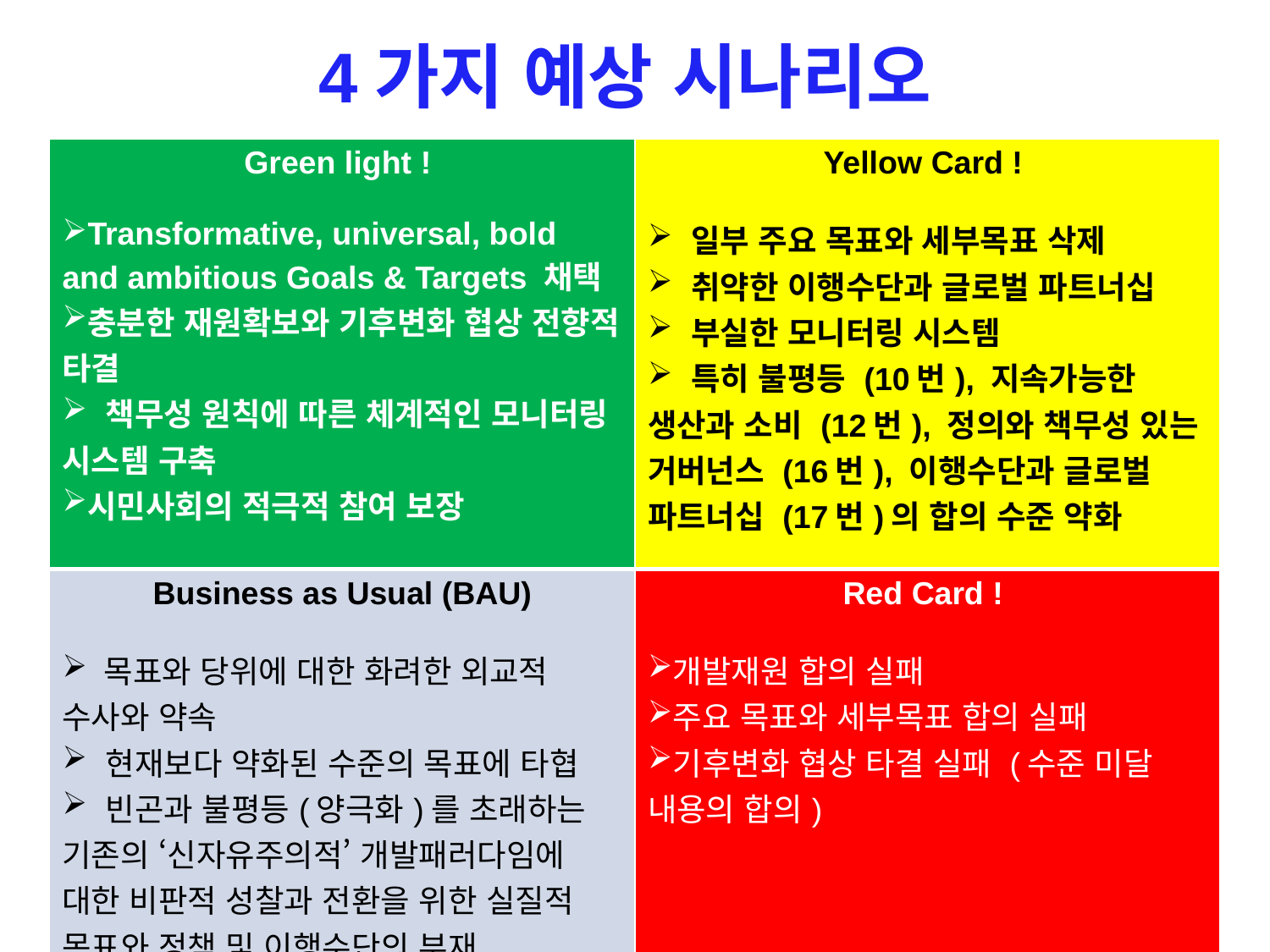

# 4가지 예상 시나리오
| Green light ! Transformative, universal, bold and ambitious Goals & Targets 채택 충분한 재원확보와 기후변화 협상 전향적 타결 책무성 원칙에 따른 체계적인 모니터링 시스템 구축 시민사회의 적극적 참여 보장 | Yellow Card ! 일부 주요 목표와 세부목표 삭제 취약한 이행수단과 글로벌 파트너십 부실한 모니터링 시스템 특히 불평등 (10번), 지속가능한 생산과 소비 (12번), 정의와 책무성 있는 거버넌스 (16번), 이행수단과 글로벌 파트너십 (17번)의 합의 수준 약화 |
| --- | --- |
| Business as Usual (BAU) 목표와 당위에 대한 화려한 외교적 수사와 약속 현재보다 약화된 수준의 목표에 타협 빈곤과 불평등(양극화)를 초래하는 기존의 ‘신자유주의적’ 개발패러다임에 대한 비판적 성찰과 전환을 위한 실질적 목표와 정책 및 이행수단의 부재. | Red Card ! 개발재원 합의 실패 주요 목표와 세부목표 합의 실패 기후변화 협상 타결 실패 (수준 미달 내용의 합의) |